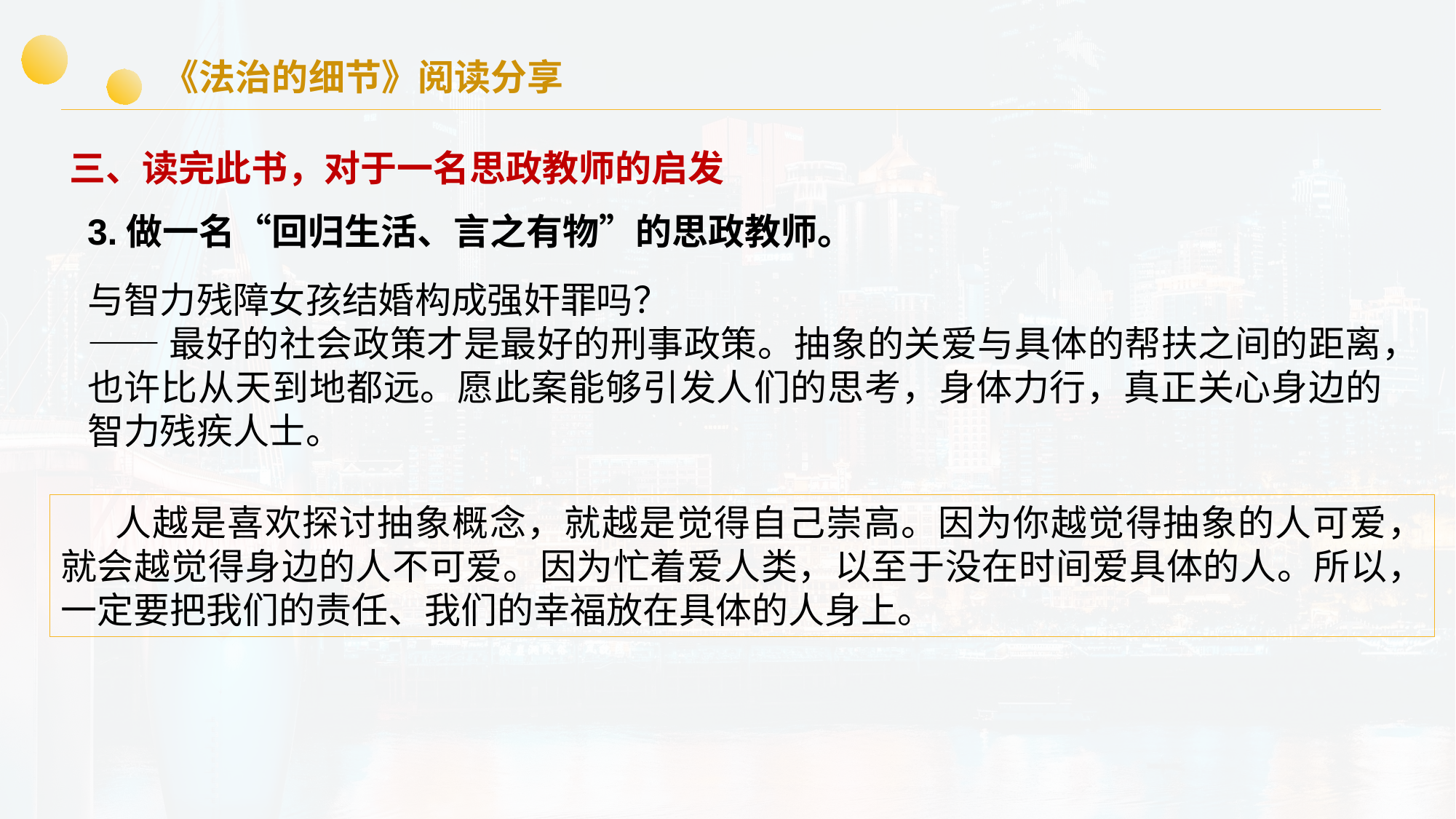

《法治的细节》阅读分享
三、读完此书，对于一名思政教师的启发
3.做一名“回归生活、言之有物”的思政教师。
与智力残障女孩结婚构成强奸罪吗？
——最好的社会政策才是最好的刑事政策。抽象的关爱与具体的帮扶之间的距离，也许比从天到地都远。愿此案能够引发人们的思考，身体力行，真正关心身边的智力残疾人士。
人越是喜欢探讨抽象概念，就越是觉得自己崇高。因为你越觉得抽象的人可爱，就会越觉得身边的人不可爱。因为忙着爱人类，以至于没在时间爱具体的人。所以，一定要把我们的责任、我们的幸福放在具体的人身上。